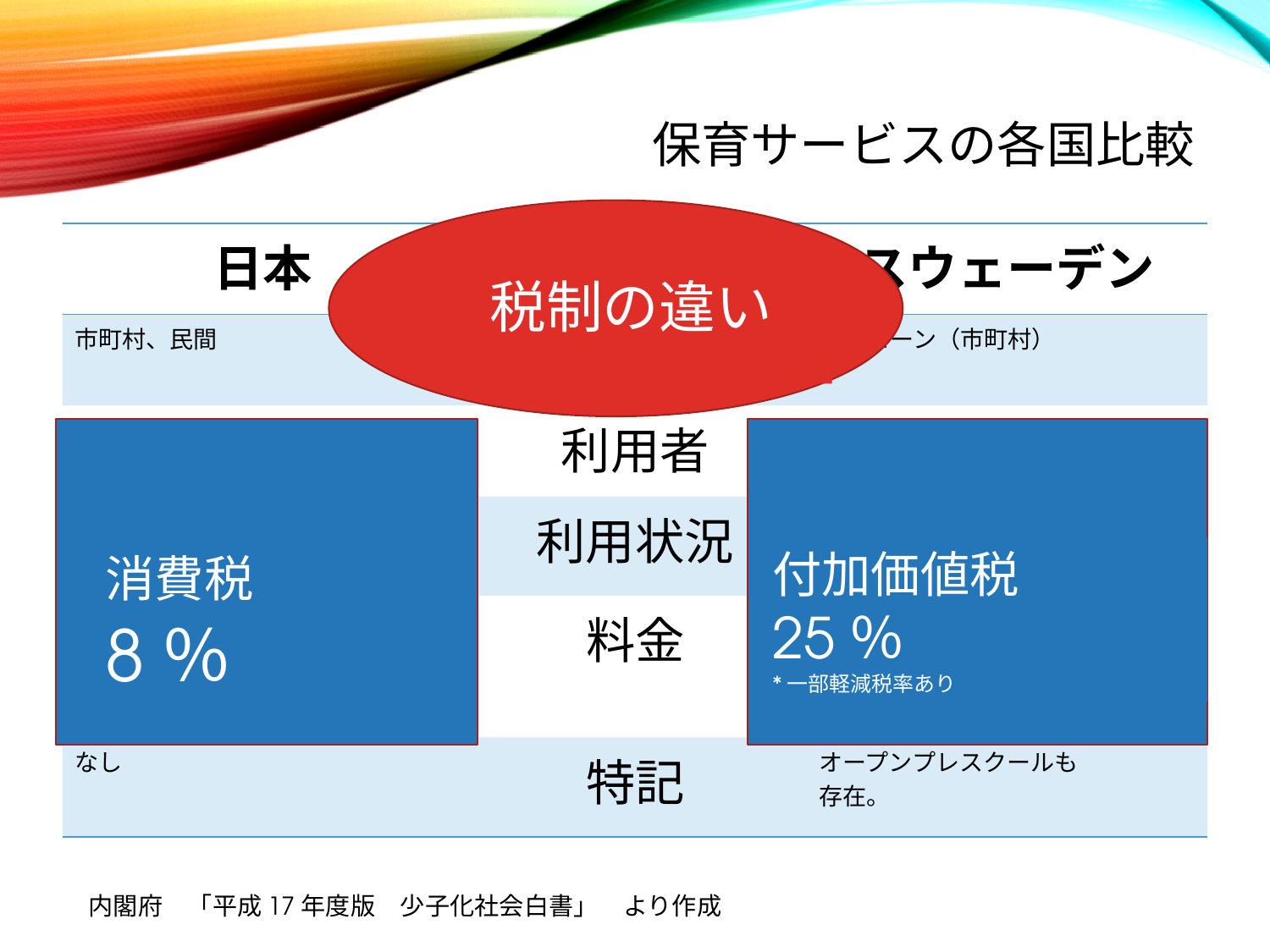

# 保育サービスの各国比較

税制の違い

| 日本 |  | スウェーデン |
| --- | --- | --- |
| 市町村、民間 | 設置主体 | コミューン（市町村） |
| 0～6歳児 | 利用者 | 1～6歳児 |
| 3歳未満：15.2％ 3歳～6歳未満：36.7％ | 利用状況 | 1～5歳児：82％ |
| 0～8万円 市町村ごとに軽減措置等が 行われている | 料金 | 最高で月額1260クローナ （1万5500円） |
| なし | 特記 | オープンプレスクールも 存在。 |

消費税　8％

付加価値税　25％
*一部軽減税率あり
内閣府　「平成17年度版　少子化社会白書」　より作成